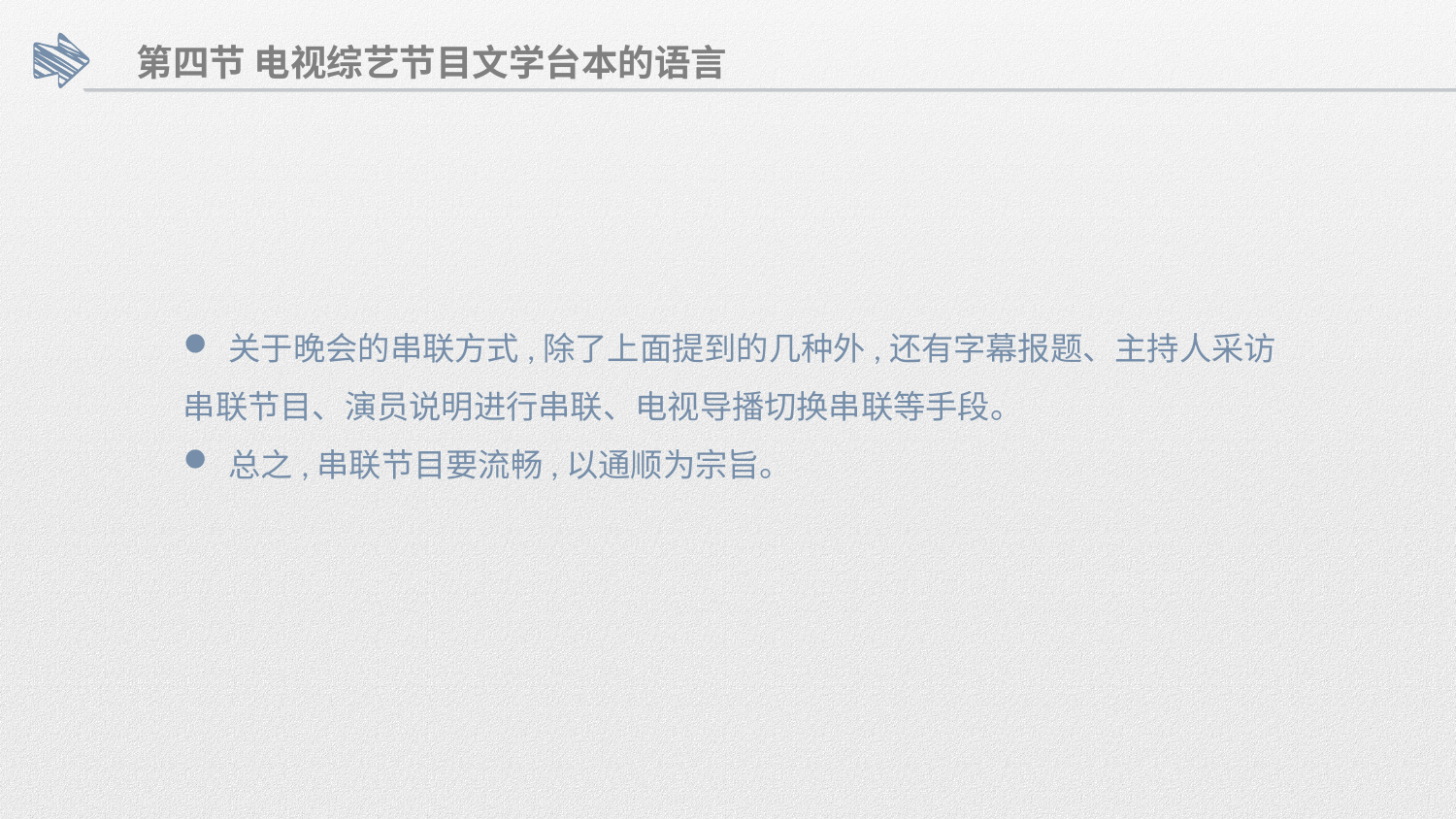

第四节 电视综艺节目文学台本的语言
关于晚会的串联方式,除了上面提到的几种外,还有字幕报题、主持人采访
串联节目、演员说明进行串联、电视导播切换串联等手段。
总之,串联节目要流畅,以通顺为宗旨。